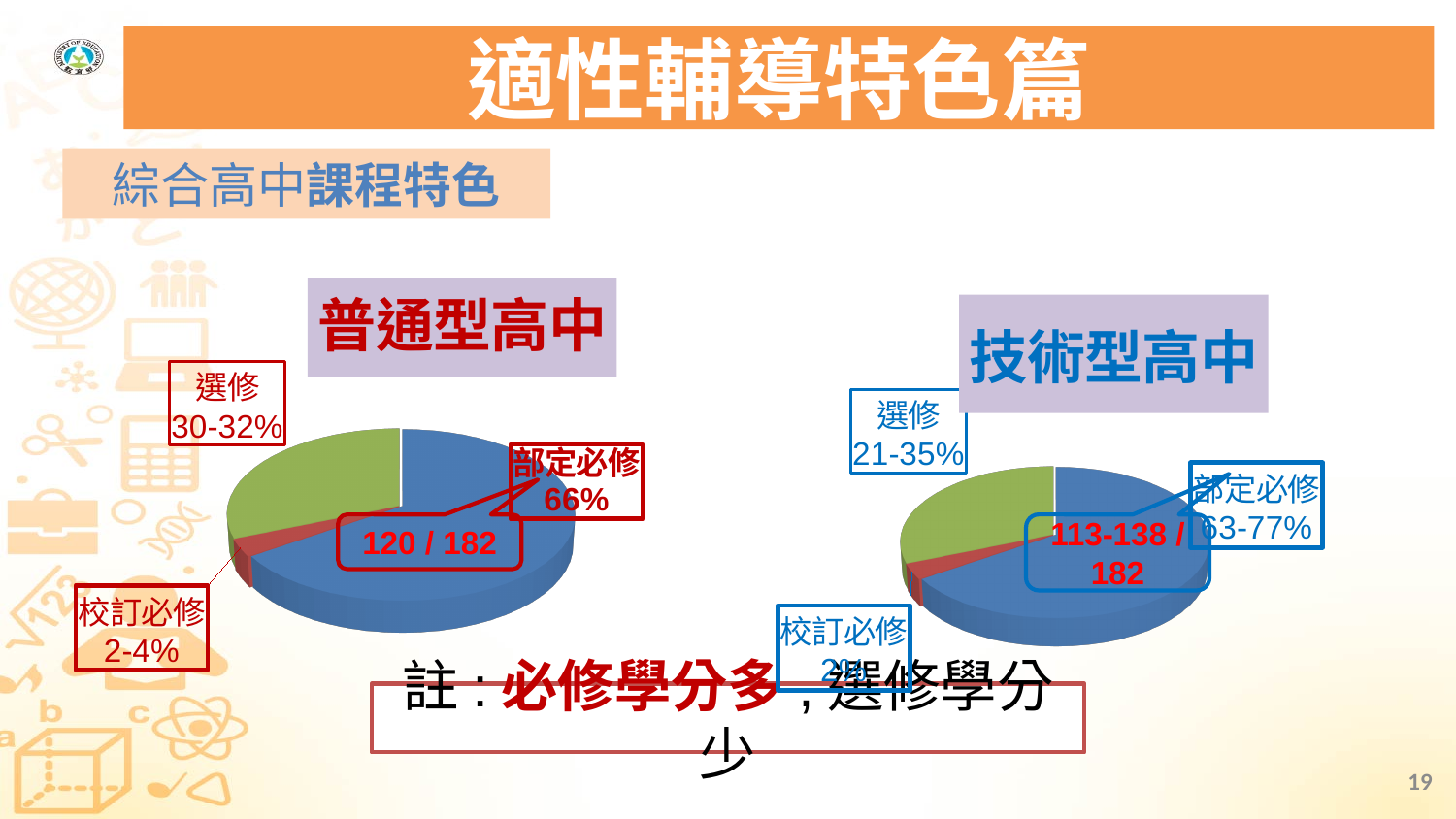

# 適性輔導特色篇
綜合高中課程特色

[unsupported chart]

[unsupported chart]

120 / 182
113-138 / 182
註:必修學分多,選修學分少
19